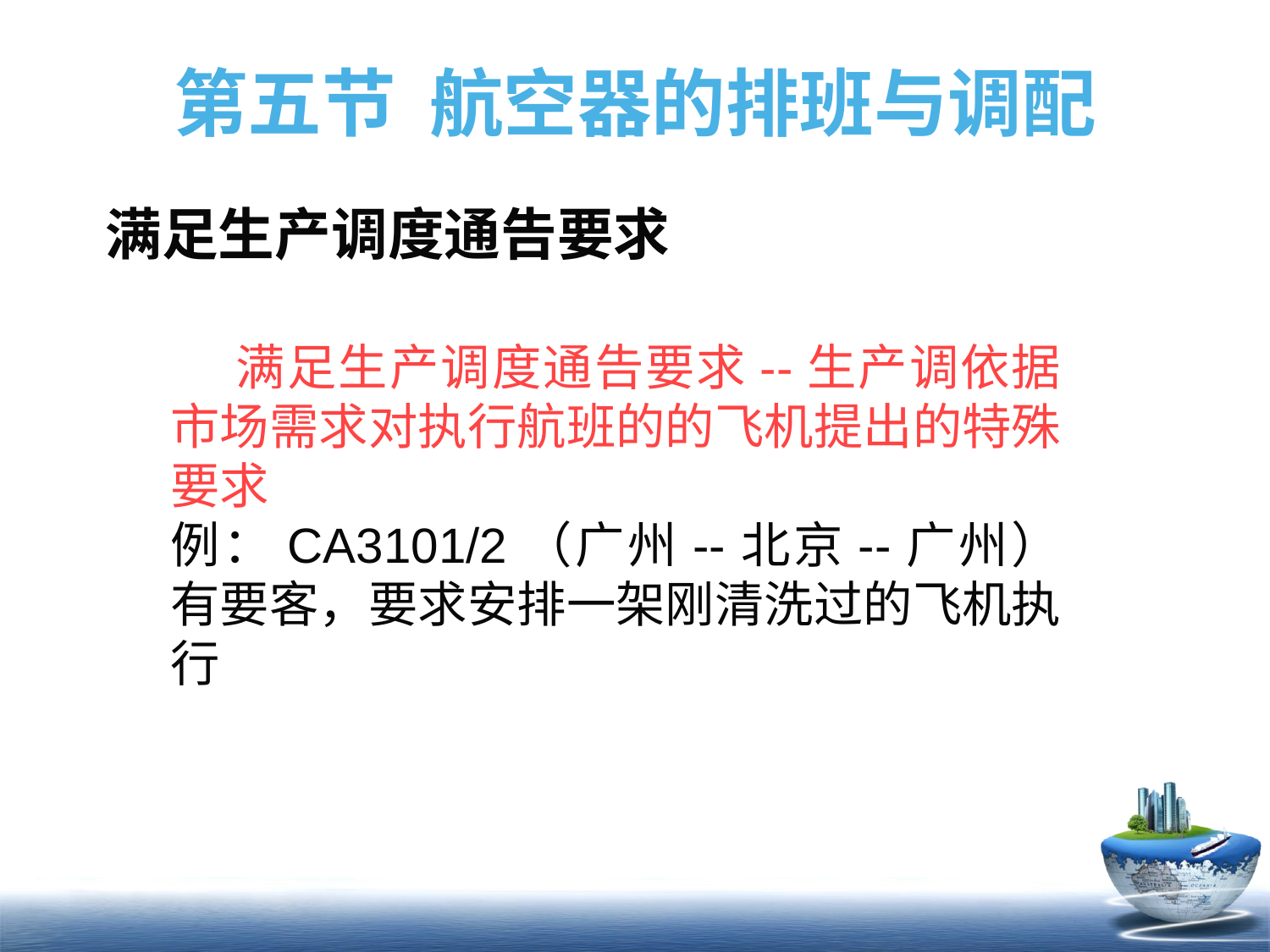

# 第五节  航空器的排班与调配
满足生产调度通告要求
    满足生产调度通告要求--生产调依据市场需求对执行航班的的飞机提出的特殊要求
例：CA3101/2（广州--北京--广州）有要客，要求安排一架刚清洗过的飞机执行